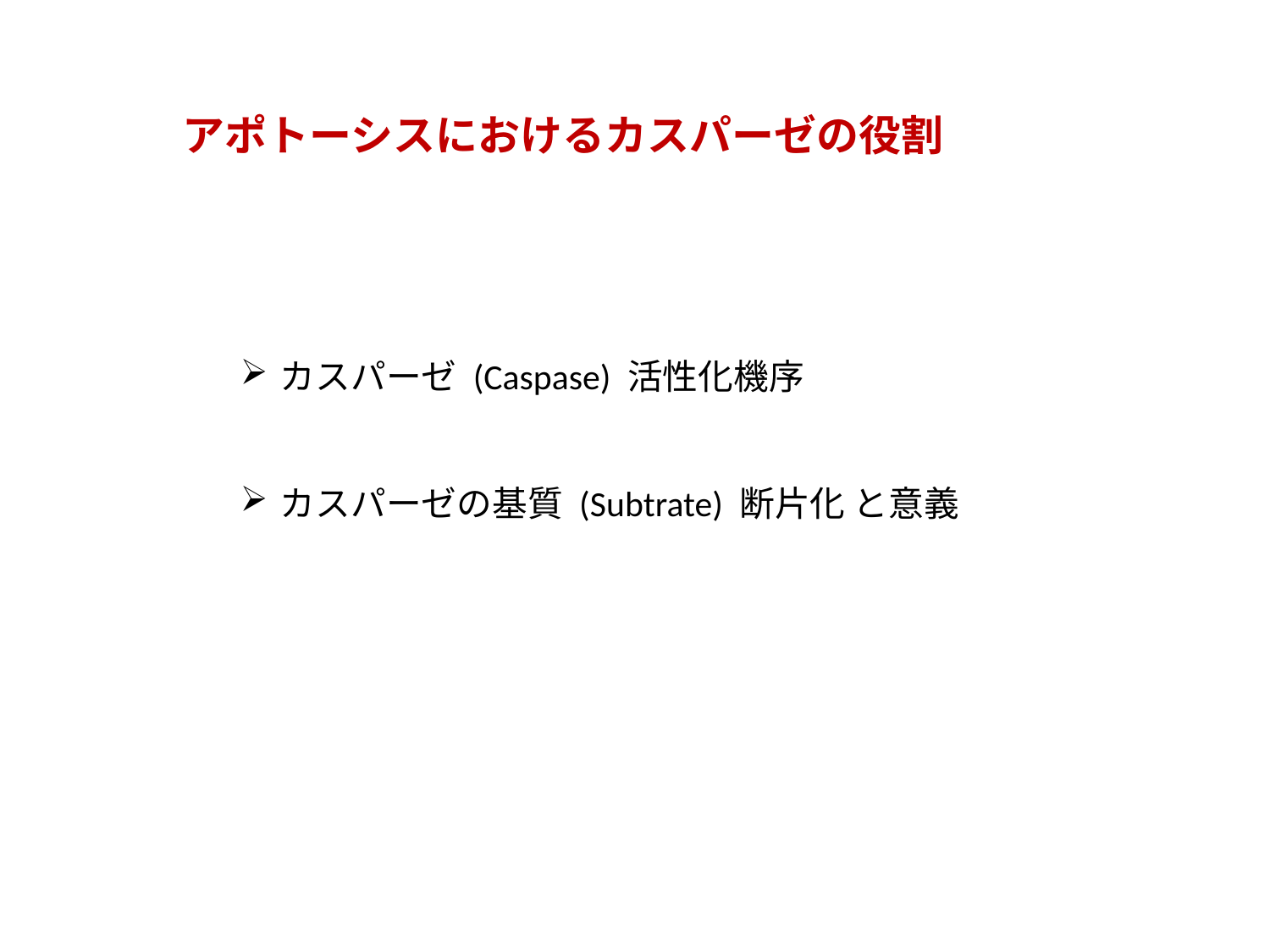

アポトーシスにおけるカスパーゼの役割
カスパーゼ (Caspase) 活性化機序

カスパーゼの基質 (Subtrate) 断片化 と意義